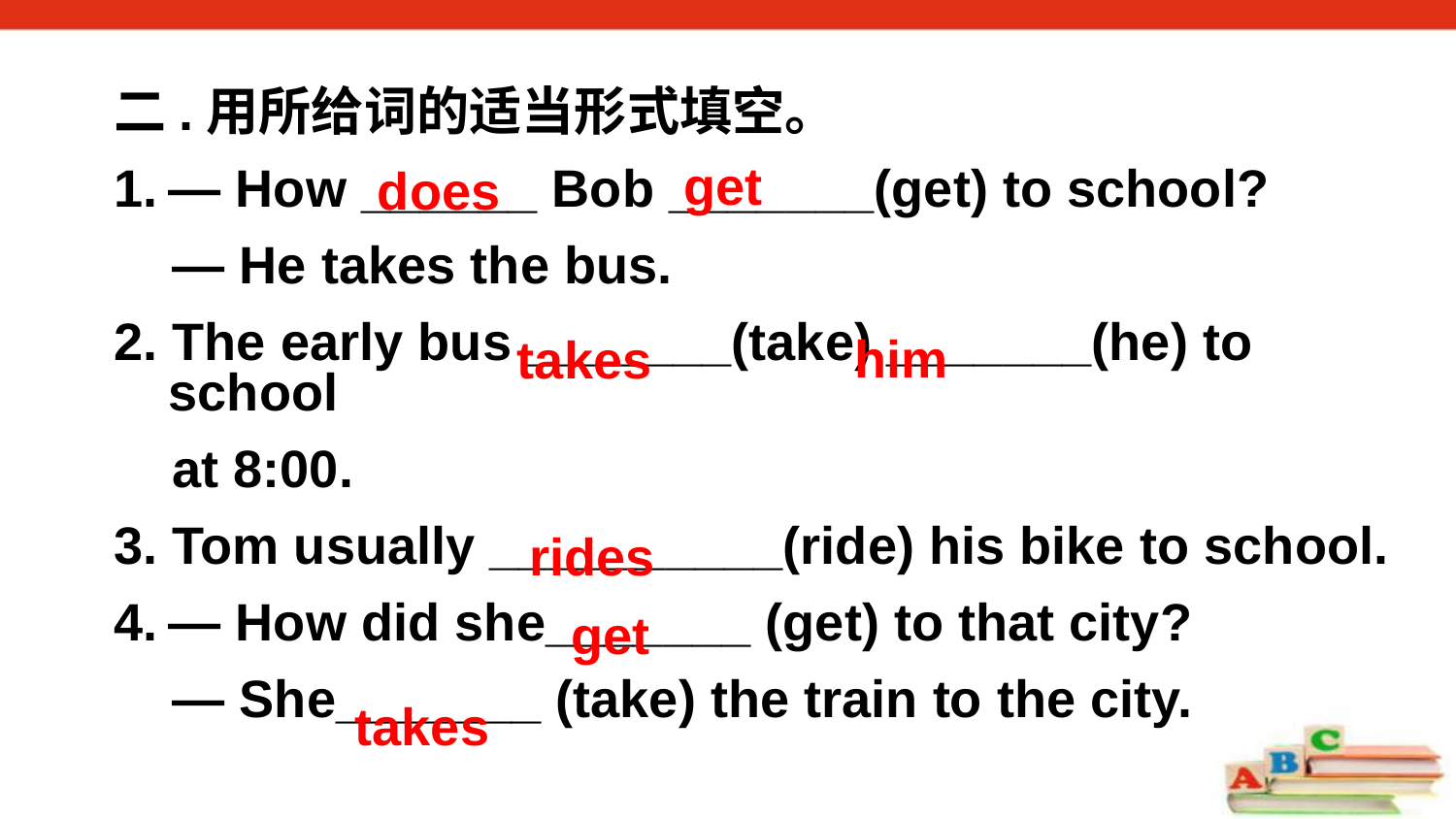

二.用所给词的适当形式填空。
— How ______ Bob _______(get) to school?
    — He takes the bus.
2. The early bus _______(take) _______(he) to school
    at 8:00.
3. Tom usually __________(ride) his bike to school.
— How did she_______ (get) to that city?
    — She_______ (take) the train to the city.
get
does
him
takes
rides
get
takes